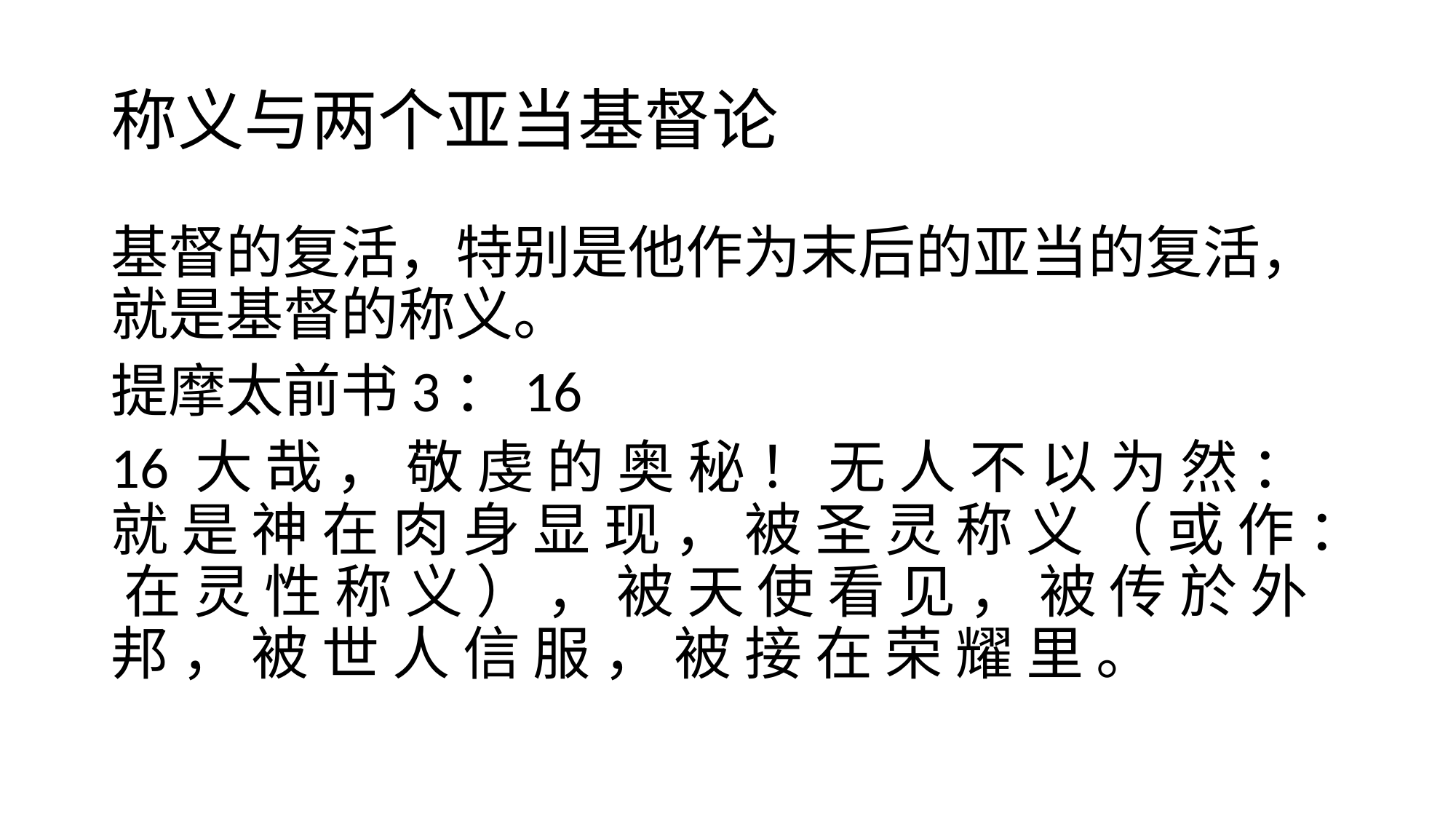

# 称义与两个亚当基督论
基督的复活，特别是他作为末后的亚当的复活，就是基督的称义。
提摩太前书3：16
16 大 哉 ， 敬 虔 的 奥 秘 ！ 无 人 不 以 为 然 ： 就 是 神 在 肉 身 显 现 ， 被 圣 灵 称 义 （ 或 作 ： 在 灵 性 称 义 ） ， 被 天 使 看 见 ， 被 传 於 外 邦 ， 被 世 人 信 服 ， 被 接 在 荣 耀 里 。